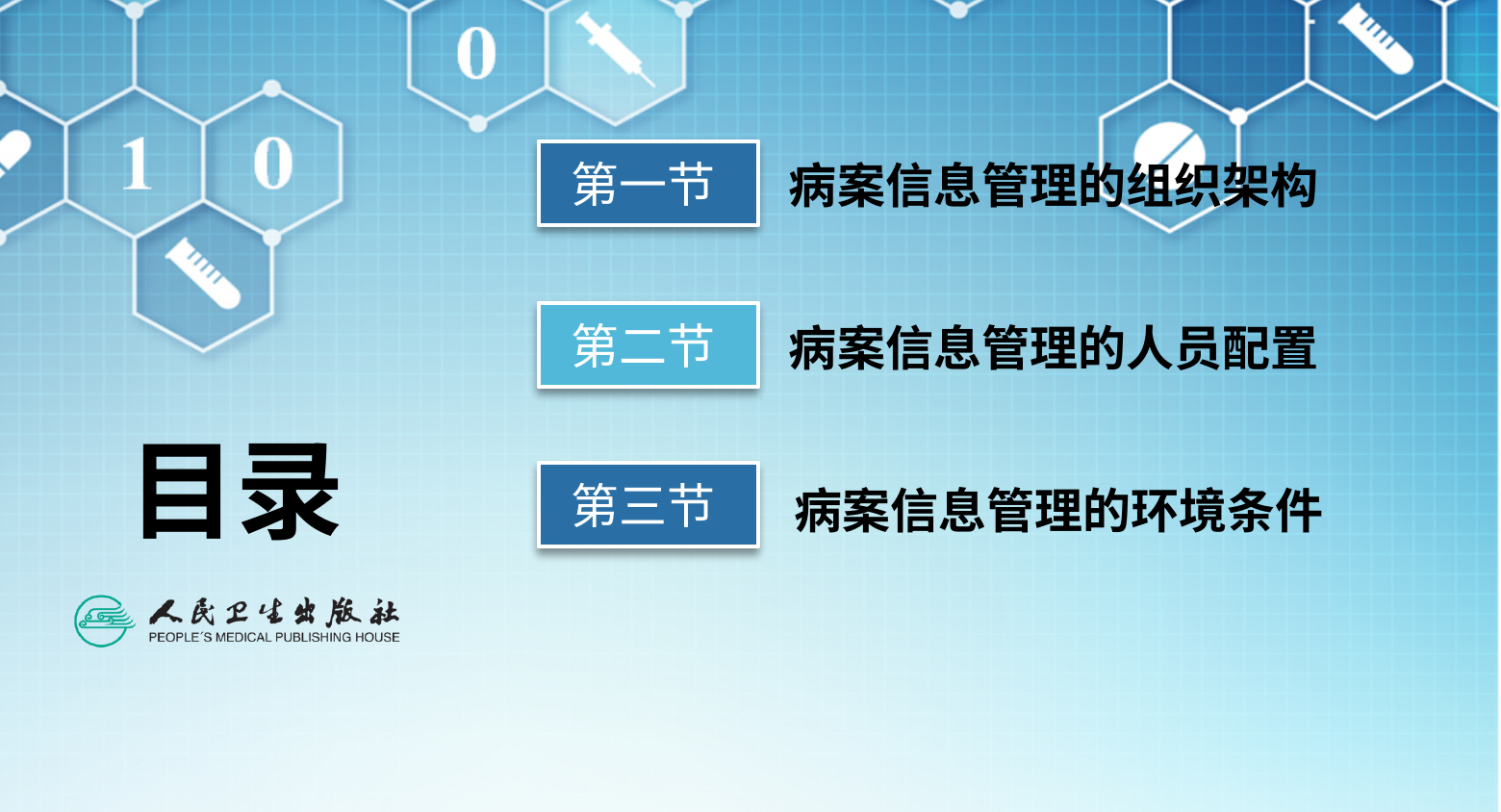

第一节
病案信息管理的组织架构
第二节
病案信息管理的人员配置
第三节
病案信息管理的环境条件